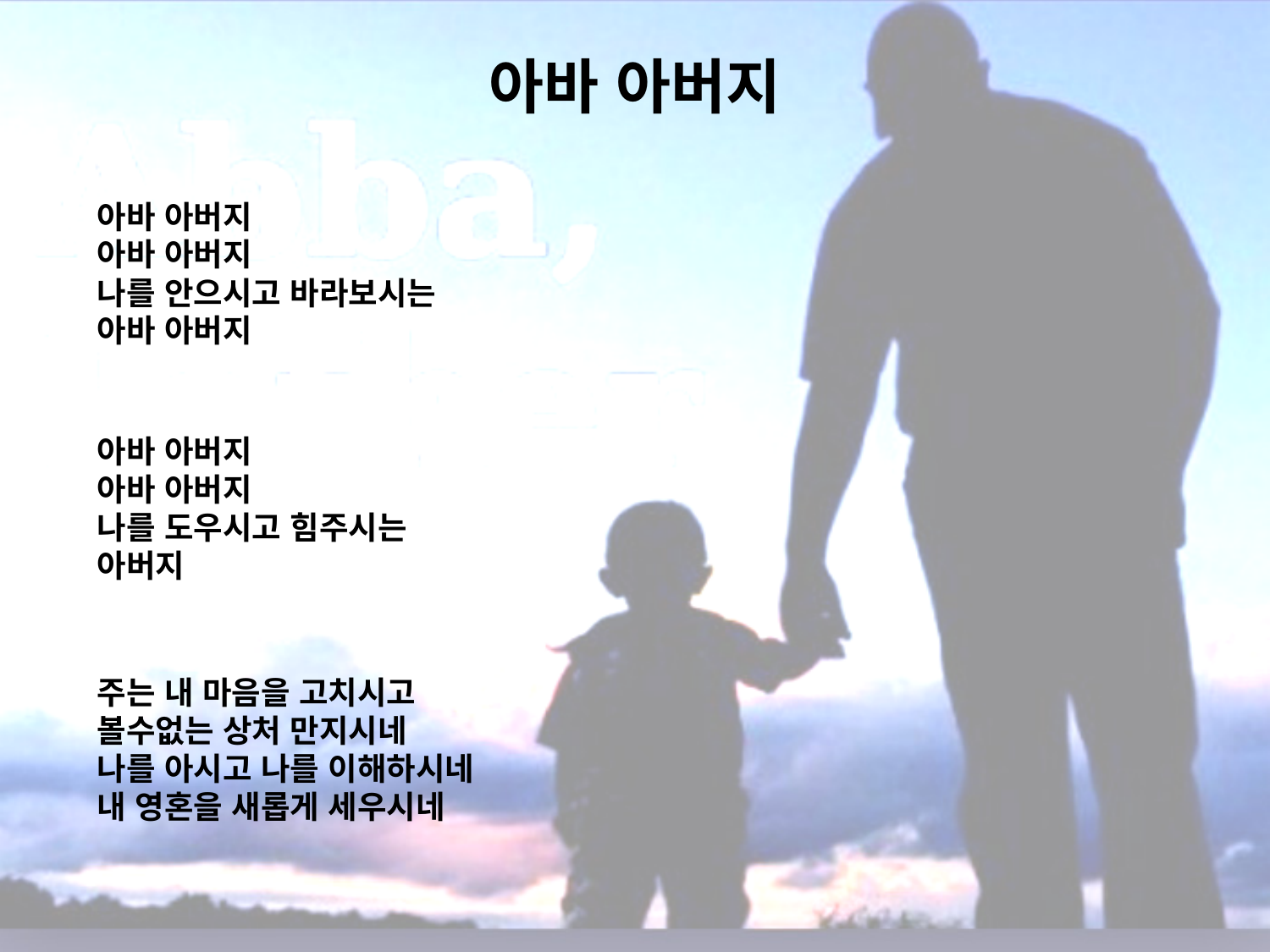

# 아바 아버지
아바 아버지
아바 아버지
나를 안으시고 바라보시는
아바 아버지
아바 아버지
아바 아버지
나를 도우시고 힘주시는
아버지

주는 내 마음을 고치시고
볼수없는 상처 만지시네
나를 아시고 나를 이해하시네
내 영혼을 새롭게 세우시네